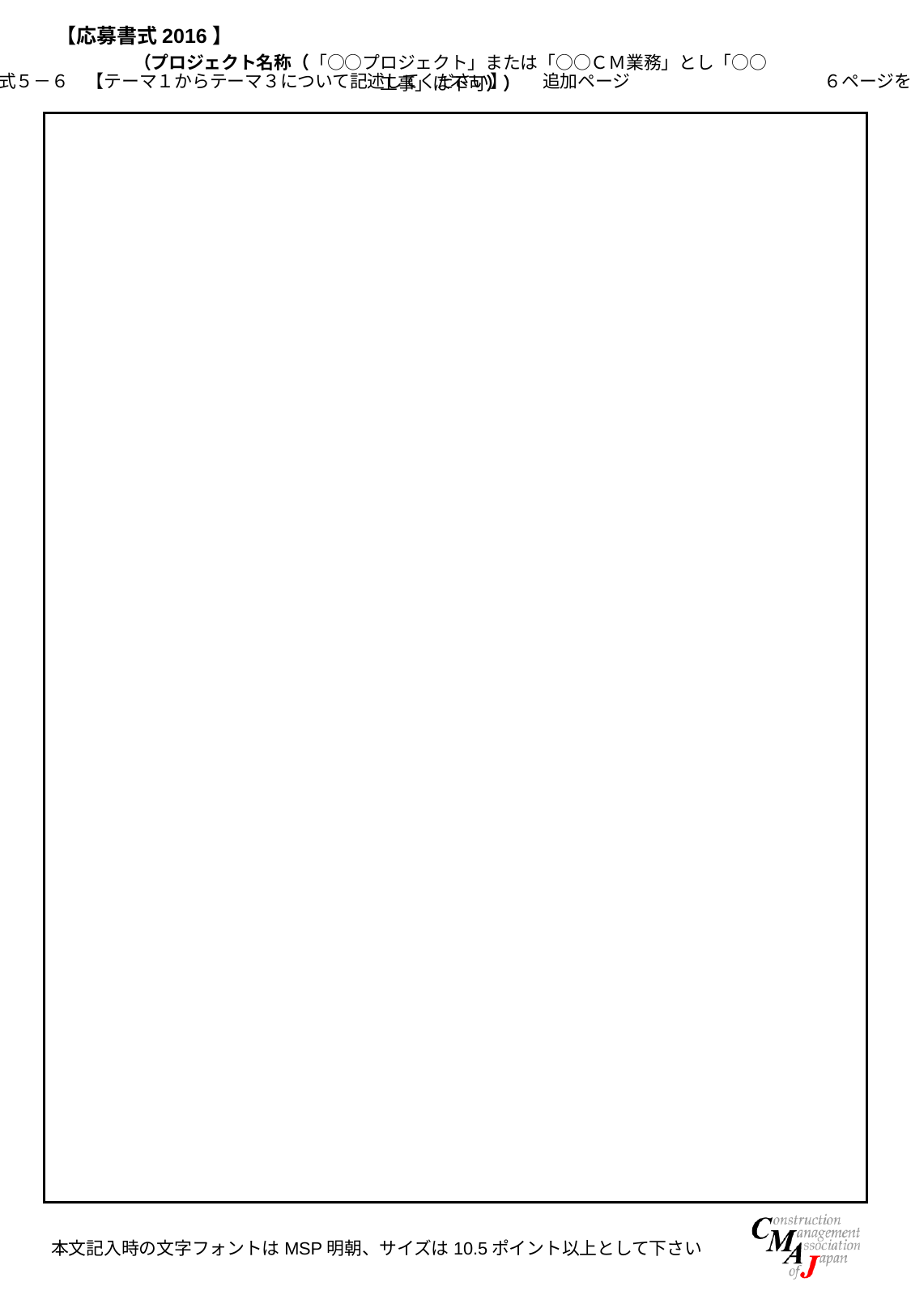

（プロジェクト名称（「○○プロジェクト」または「○○ＣＭ業務」とし「○○工事」は不可））
書式５－６　【テーマ１からテーマ３について記述してください】　　追加ページ　　　　　　　　　　　６ページを限度
|  |
| --- |